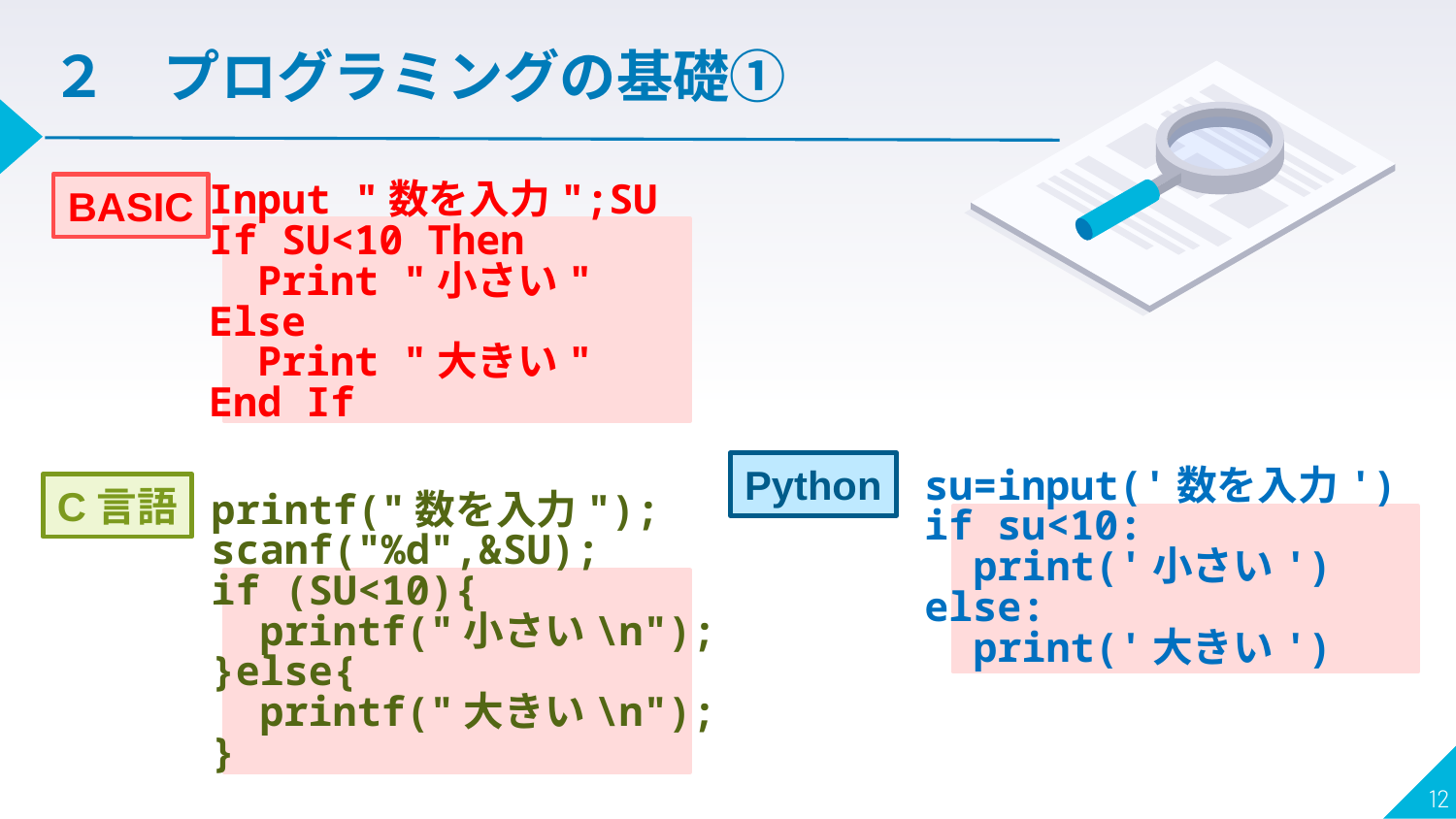

２　プログラミングの基礎①

BASIC
Input "数を入力";SU
If SU<10 Then
  Print "小さい"
Else
  Print "大きい"
End If

Python
su=input('数を入力')
if su<10:
  print('小さい')
else:
  print('大きい')
C言語
printf("数を入力");
scanf("%d",&SU);
if (SU<10){
  printf("小さい\n");
}else{
  printf("大きい\n");
}
12